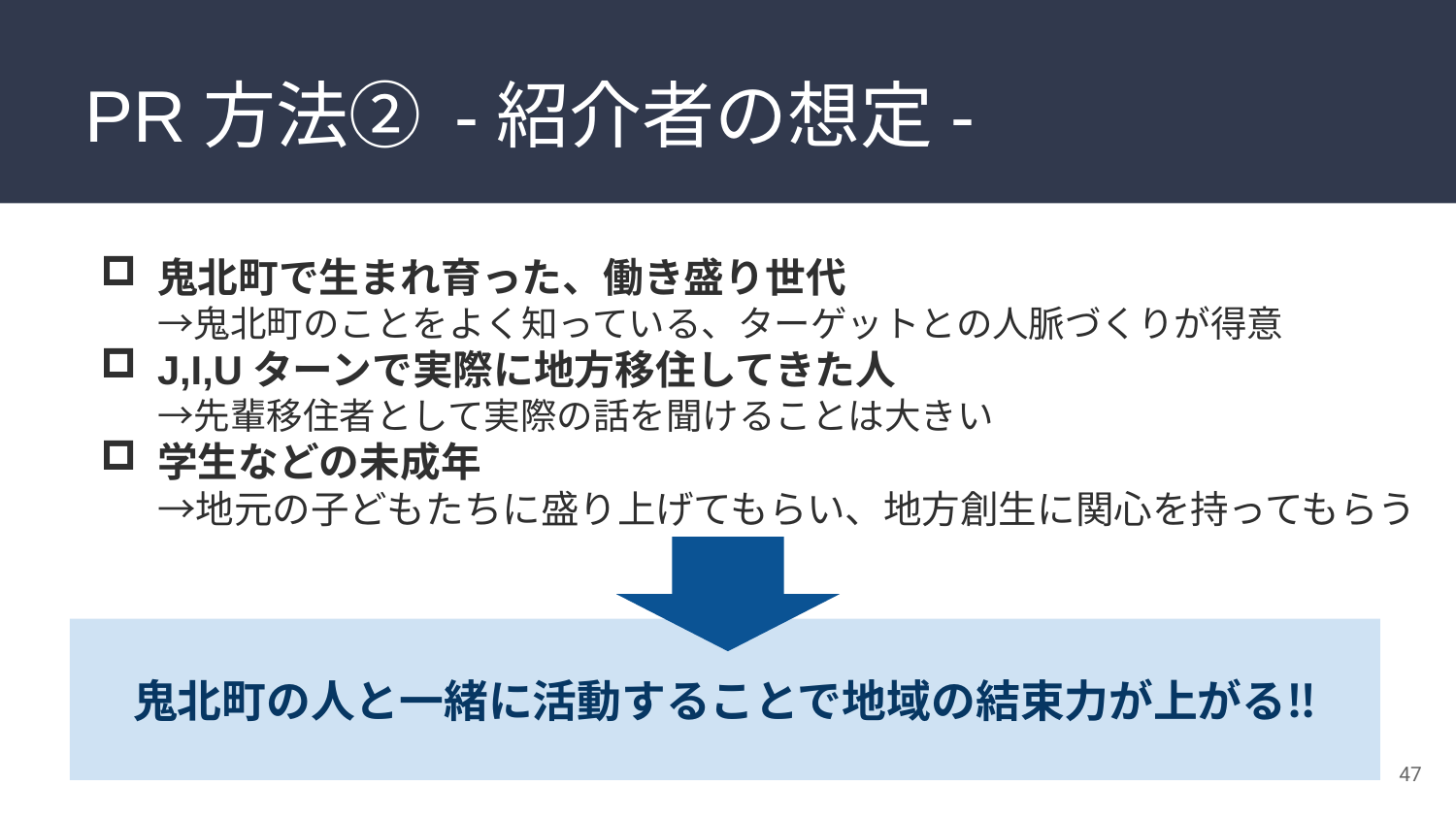

# PR方法② -紹介者の想定-
鬼北町で生まれ育った、働き盛り世代
→鬼北町のことをよく知っている、ターゲットとの人脈づくりが得意
J,I,Uターンで実際に地方移住してきた人
→先輩移住者として実際の話を聞けることは大きい
学生などの未成年
→地元の子どもたちに盛り上げてもらい、地方創生に関心を持ってもらう

鬼北町の人と一緒に活動することで地域の結束力が上がる‼
47